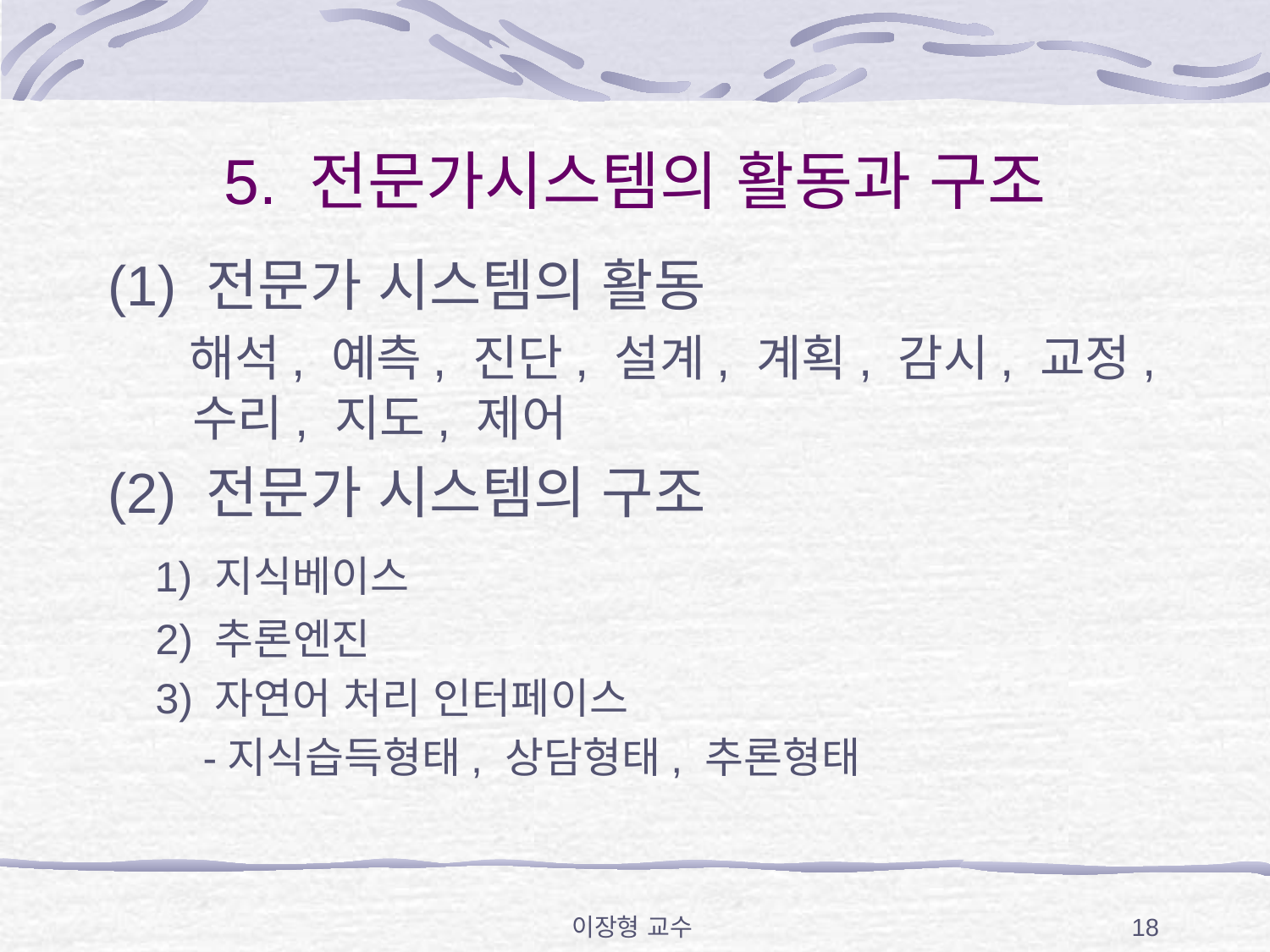

# 5. 전문가시스템의 활동과 구조
(1) 전문가 시스템의 활동
      해석, 예측, 진단, 설계, 계획, 감시, 교정, 수리, 지도, 제어
(2) 전문가 시스템의 구조
   1) 지식베이스
    2) 추론엔진
    3) 자연어 처리 인터페이스
        -지식습득형태, 상담형태, 추론형태
이장형 교수
18